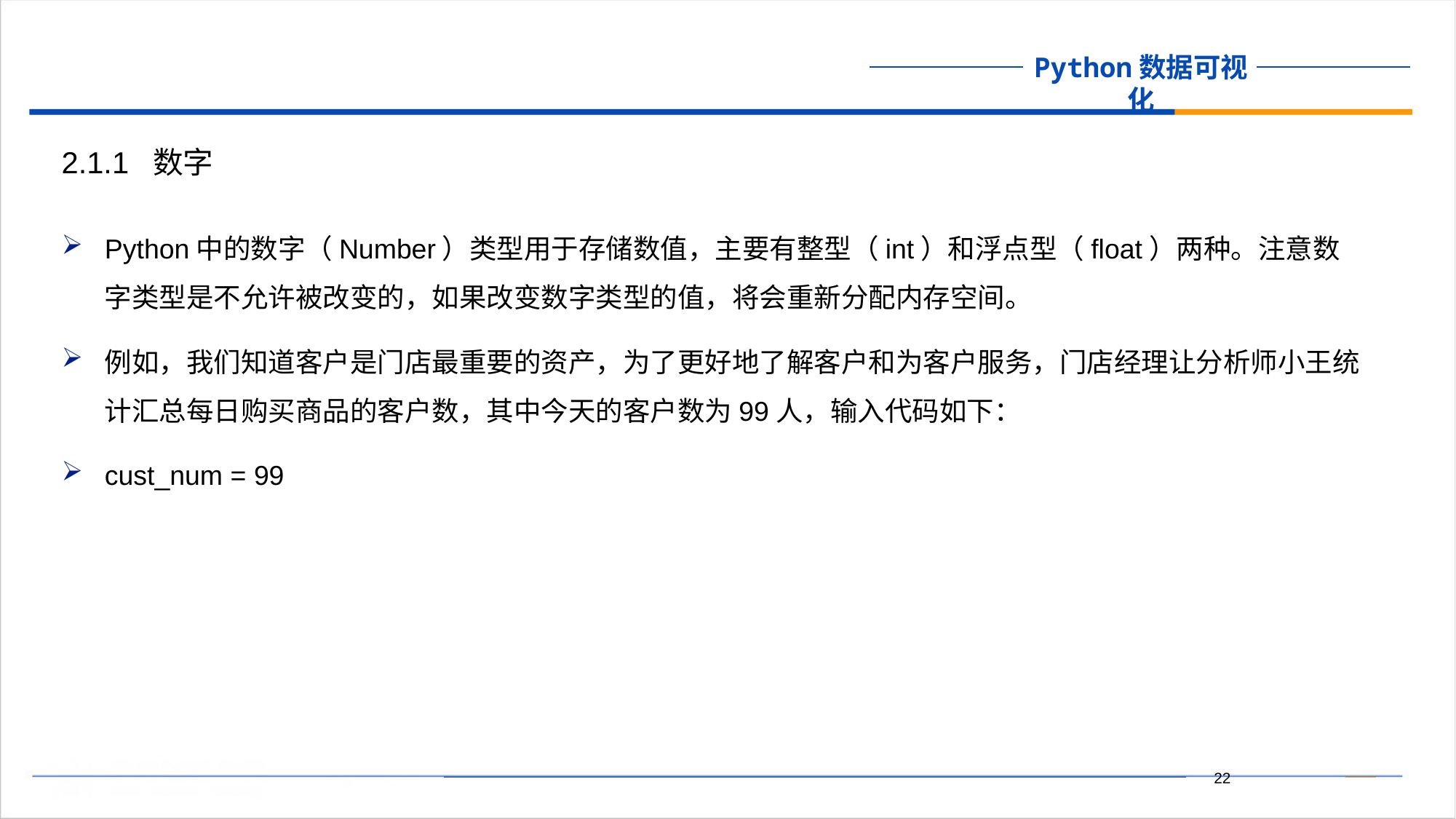

2.1.1  数字
Python中的数字（Number）类型用于存储数值，主要有整型（int）和浮点型（float）两种。注意数字类型是不允许被改变的，如果改变数字类型的值，将会重新分配内存空间。
例如，我们知道客户是门店最重要的资产，为了更好地了解客户和为客户服务，门店经理让分析师小王统计汇总每日购买商品的客户数，其中今天的客户数为99人，输入代码如下：
cust_num = 99